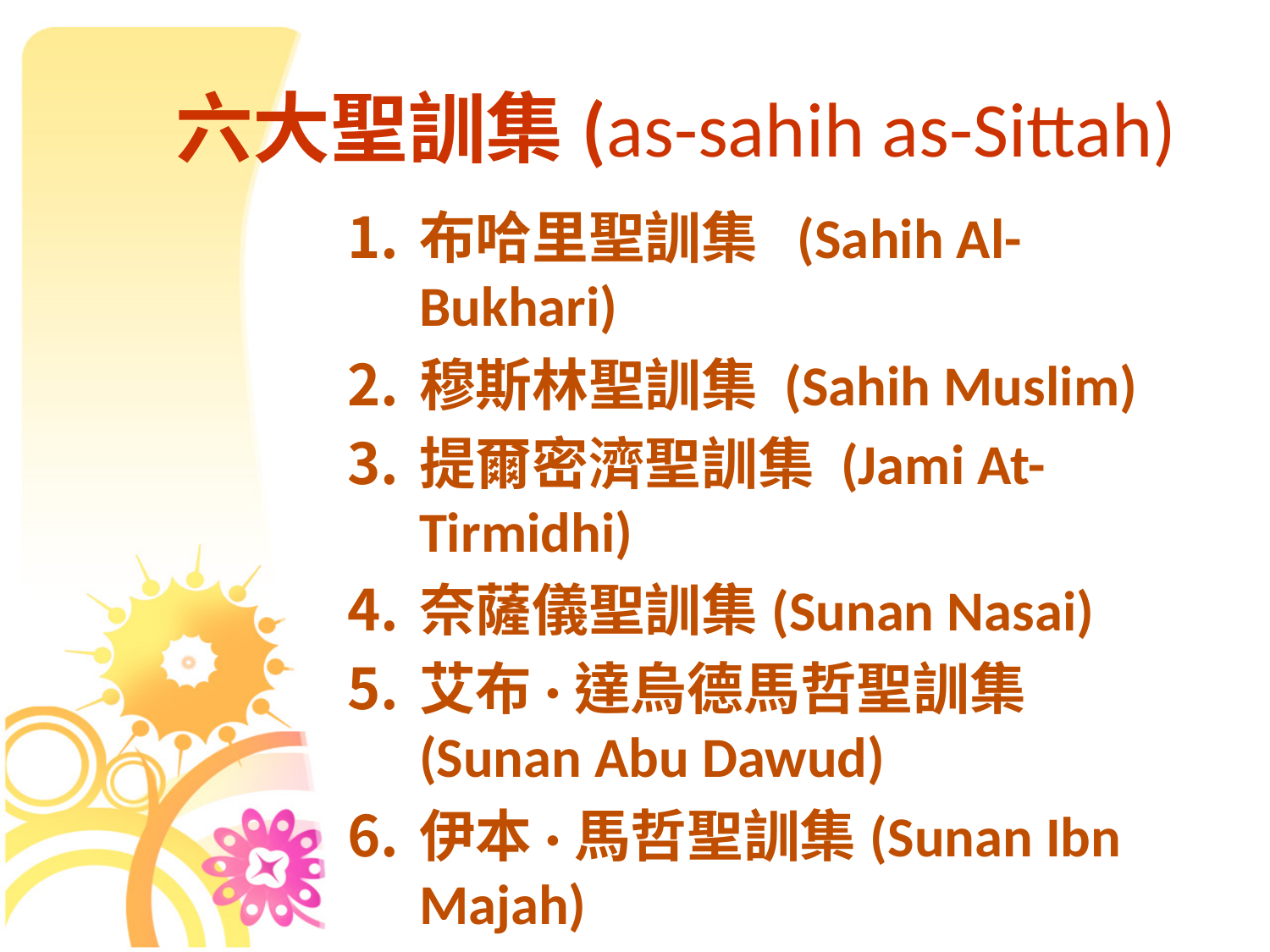

# 六大聖訓集(as-sahih as-Sittah)
布哈里聖訓集  (Sahih Al-Bukhari)
穆斯林聖訓集 (Sahih Muslim)
提爾密濟聖訓集 (Jami At-Tirmidhi)
奈薩儀聖訓集(Sunan Nasai)
艾布·達烏德馬哲聖訓集(Sunan Abu Dawud)
伊本·馬哲聖訓集(Sunan Ibn Majah)